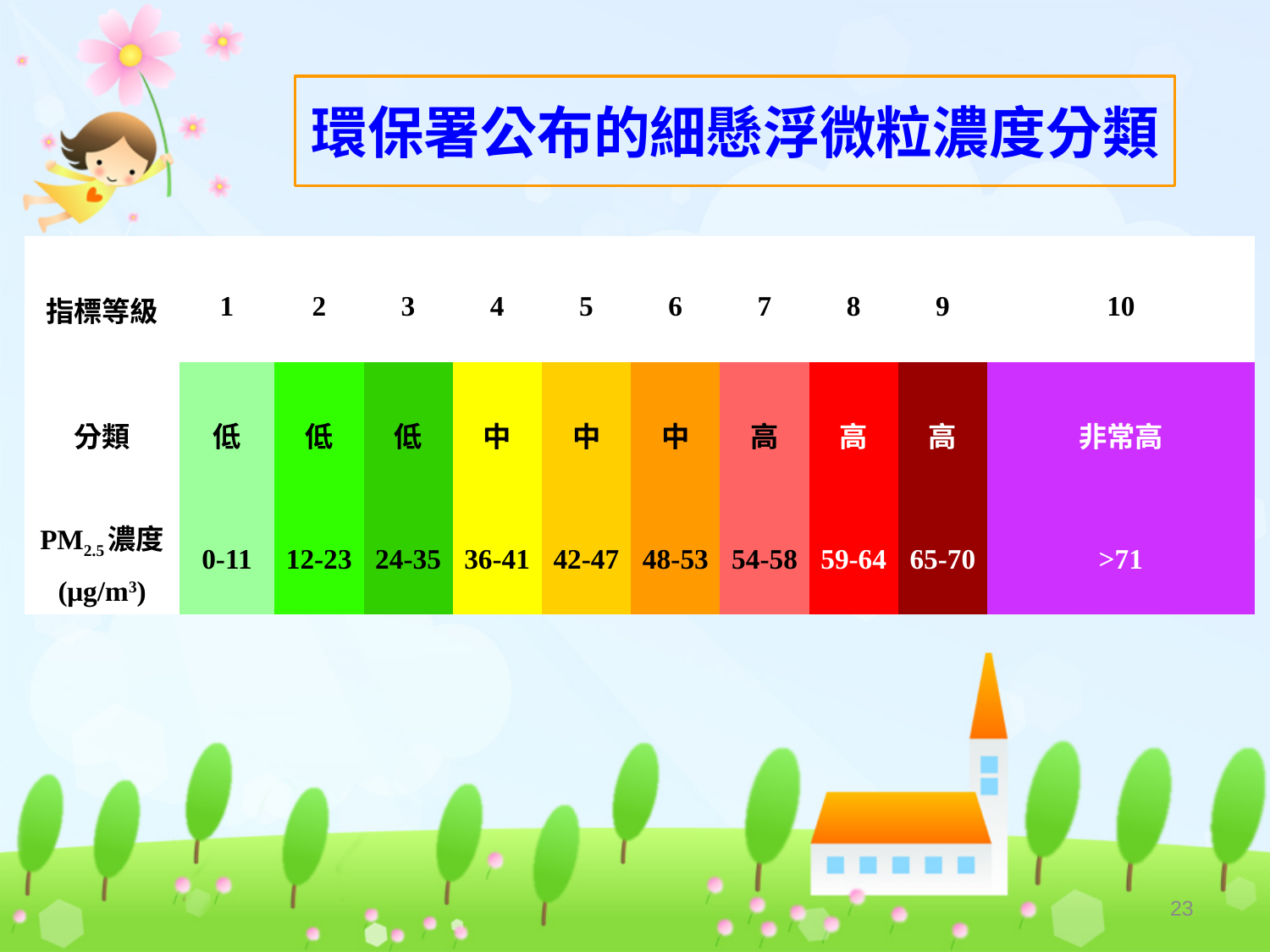

# 環保署公布的細懸浮微粒濃度分類
| 指標等級 | 1 | 2 | 3 | 4 | 5 | 6 | 7 | 8 | 9 | 10 |
| --- | --- | --- | --- | --- | --- | --- | --- | --- | --- | --- |
| 分類 | 低 | 低 | 低 | 中 | 中 | 中 | 高 | 高 | 高 | 非常高 |
| PM2.5濃度 (μg/m3) | 0-11 | 12-23 | 24-35 | 36-41 | 42-47 | 48-53 | 54-58 | 59-64 | 65-70 | >71 |
23